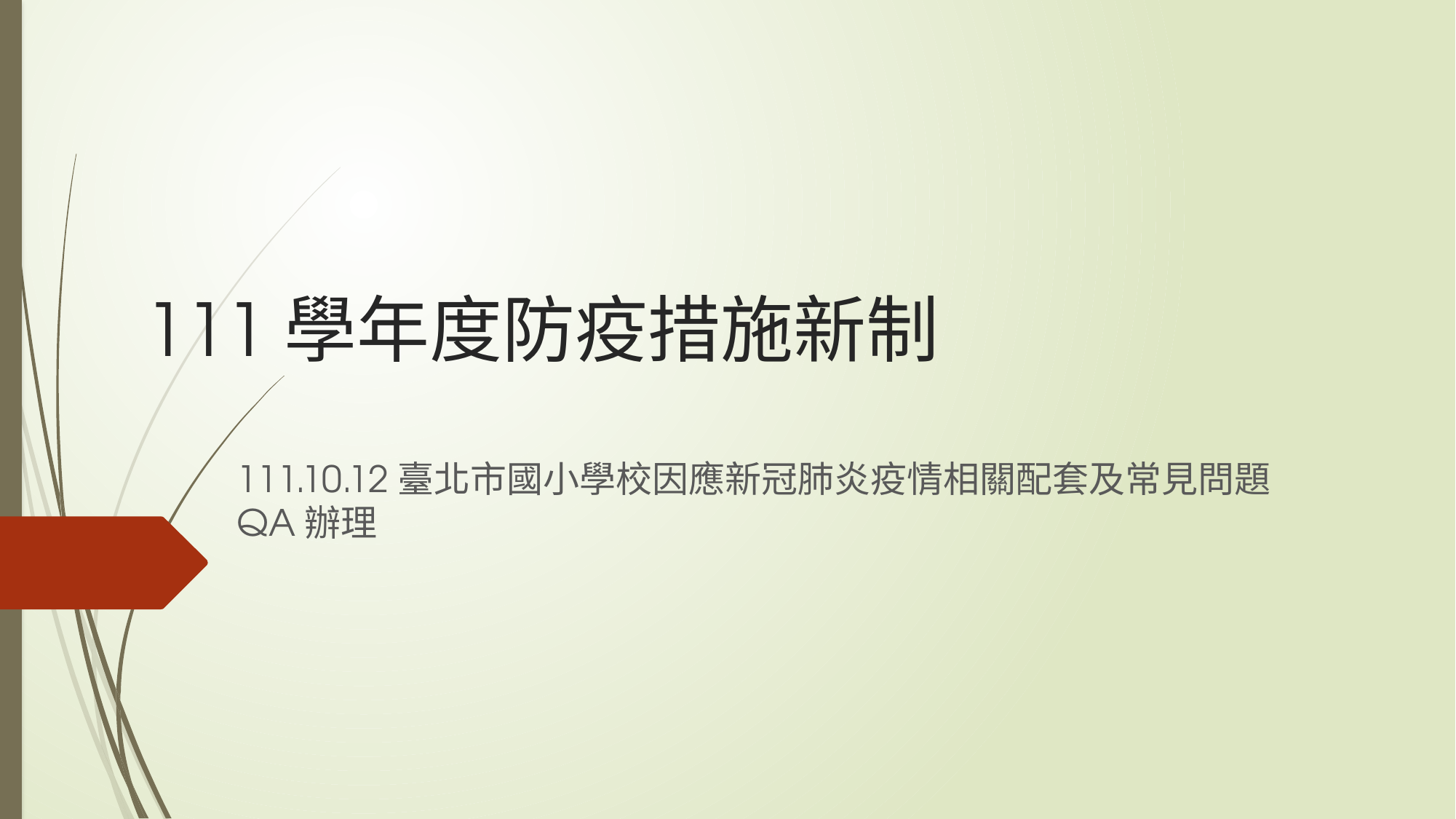

# 111學年度防疫措施新制
111.10.12臺北市國小學校因應新冠肺炎疫情相關配套及常見問題QA辦理